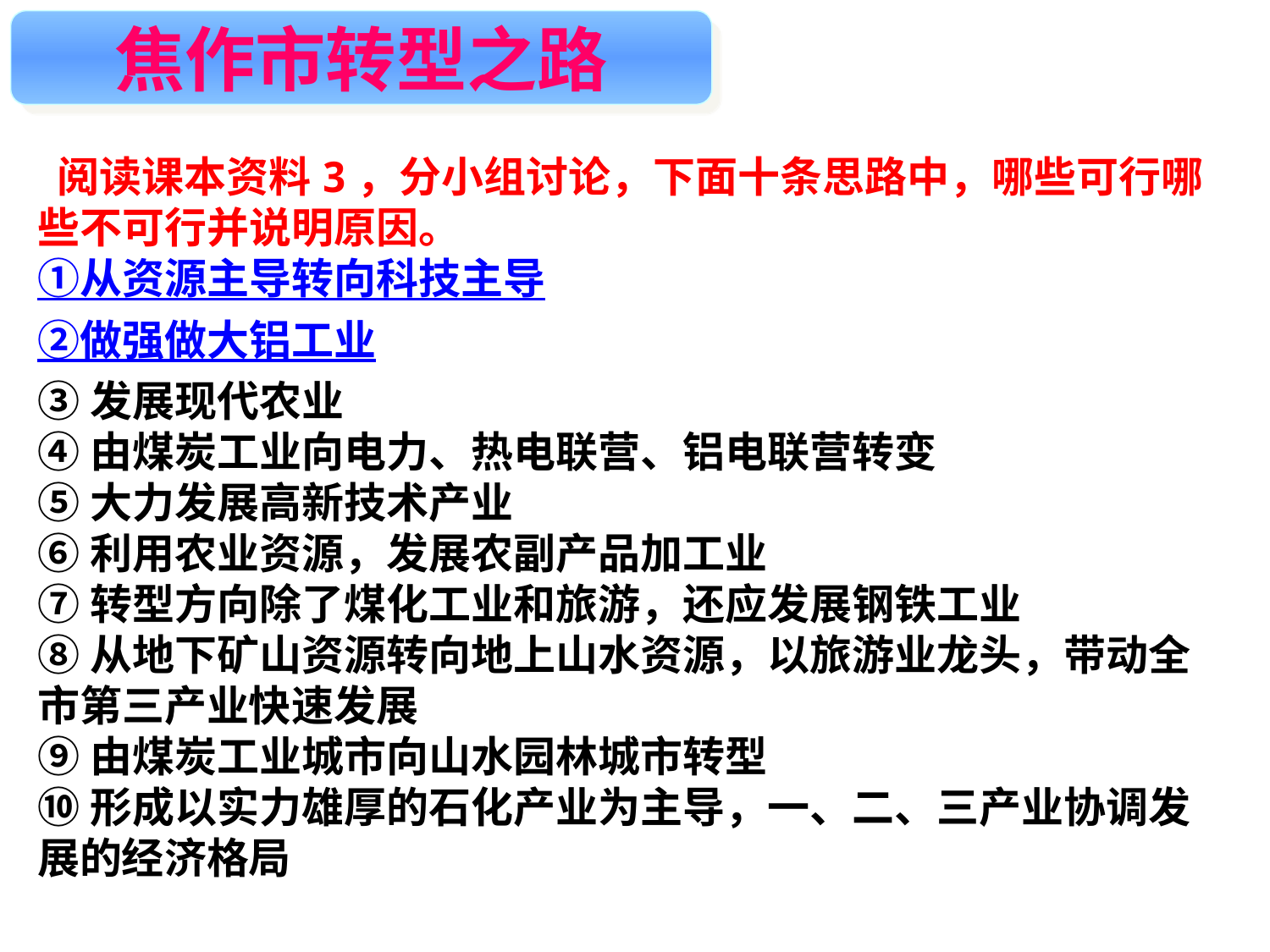

焦作市转型之路
 阅读课本资料3，分小组讨论，下面十条思路中，哪些可行哪些不可行并说明原因。
①从资源主导转向科技主导
②做强做大铝工业
③发展现代农业
④由煤炭工业向电力、热电联营、铝电联营转变
⑤大力发展高新技术产业
⑥利用农业资源，发展农副产品加工业
⑦转型方向除了煤化工业和旅游，还应发展钢铁工业
⑧从地下矿山资源转向地上山水资源，以旅游业龙头，带动全市第三产业快速发展
⑨由煤炭工业城市向山水园林城市转型
⑩形成以实力雄厚的石化产业为主导，一、二、三产业协调发展的经济格局